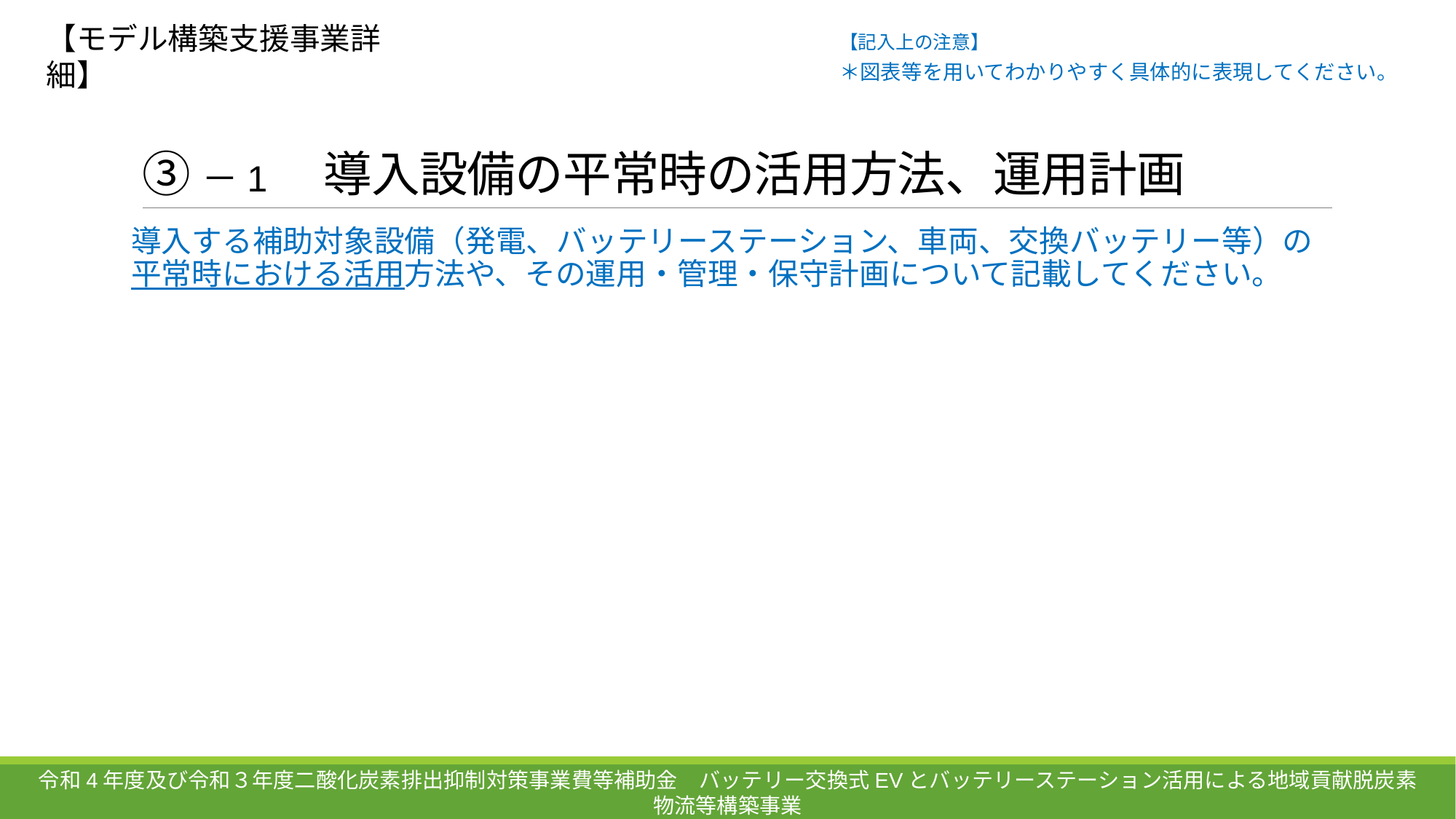

【モデル構築支援事業詳細】
【記入上の注意】
＊図表等を用いてわかりやすく具体的に表現してください。
# ③－1　導入設備の平常時の活用方法、運用計画
導入する補助対象設備（発電、バッテリーステーション、車両、交換バッテリー等）の平常時における活用方法や、その運用・管理・保守計画について記載してください。

令和4年度及び令和３年度二酸化炭素排出抑制対策事業費等補助金　バッテリー交換式EVとバッテリーステーション活用による地域貢献脱炭素物流等構築事業